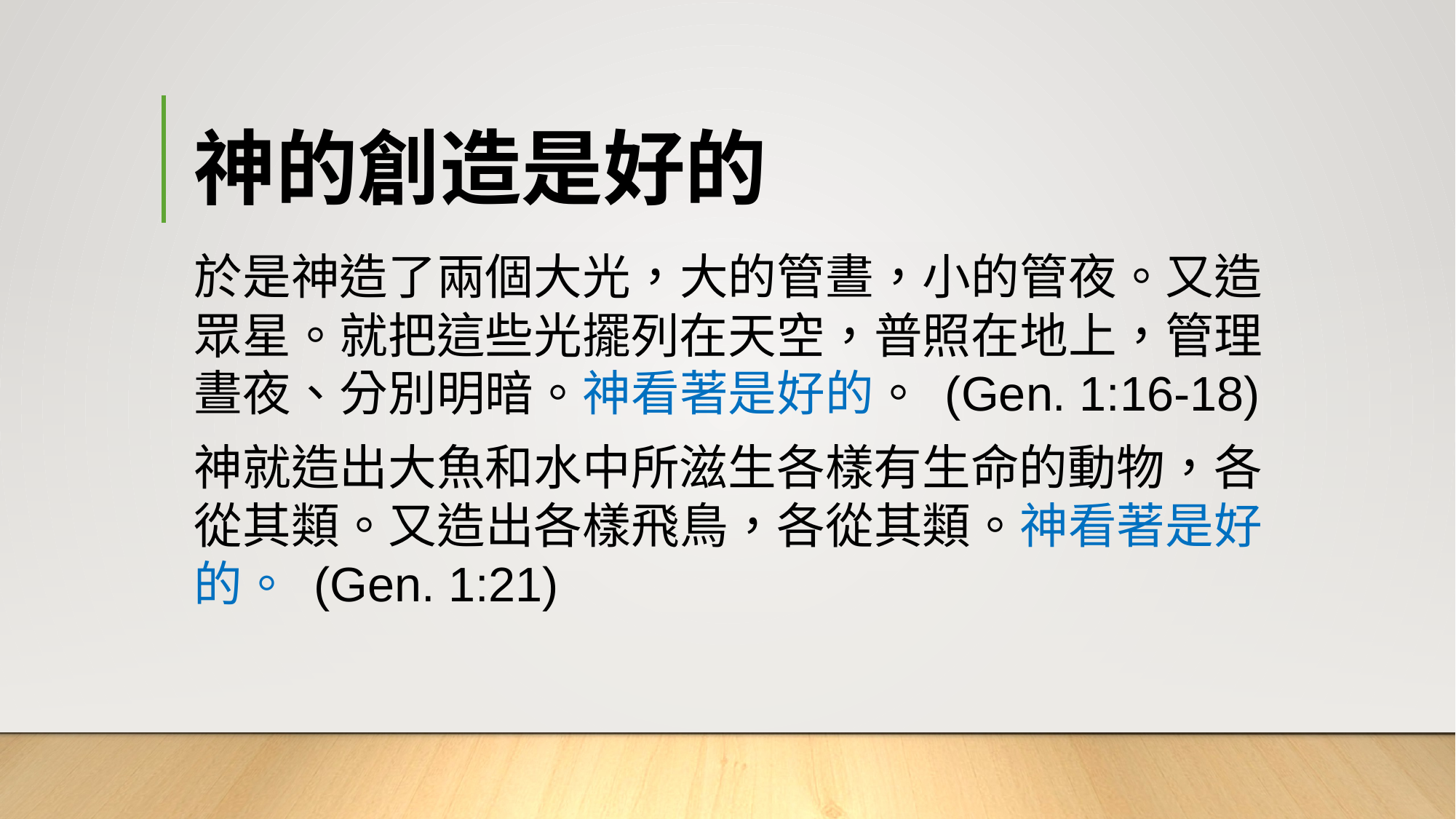

# 神的創造是好的
於是神造了兩個大光，大的管晝，小的管夜。又造眾星。就把這些光擺列在天空，普照在地上，管理晝夜、分別明暗。神看著是好的。 (Gen. 1:16-18)
神就造出大魚和水中所滋生各樣有生命的動物，各從其類。又造出各樣飛鳥，各從其類。神看著是好的。 (Gen. 1:21)